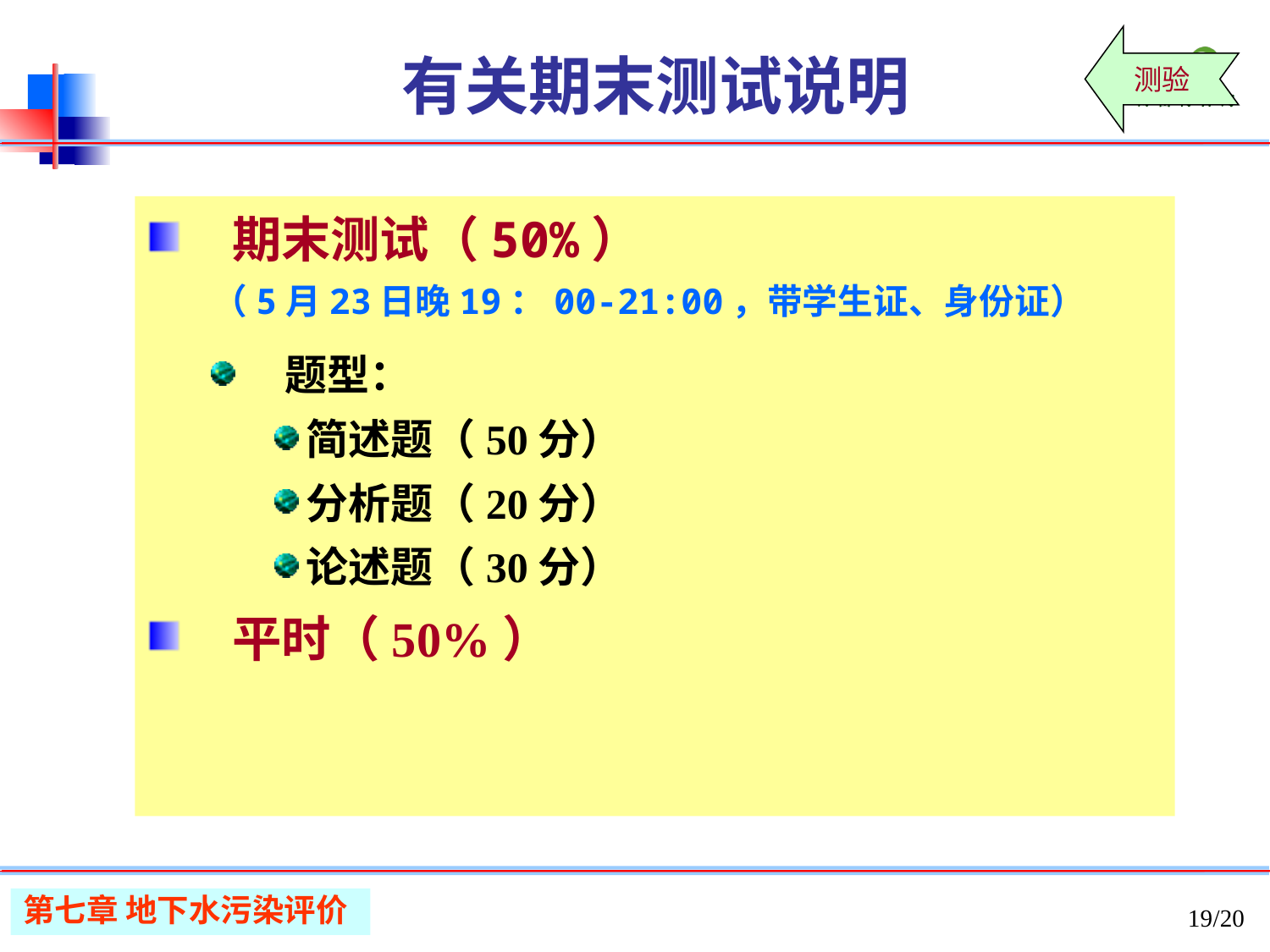

测验
有关期末测试说明
期末测试（50%）
       （5月23日晚19：00-21:00，带学生证、身份证）

题型：
简述题（50分）
分析题（20分）
论述题（30分）
平时（50%）
第七章 地下水污染评价
19/20